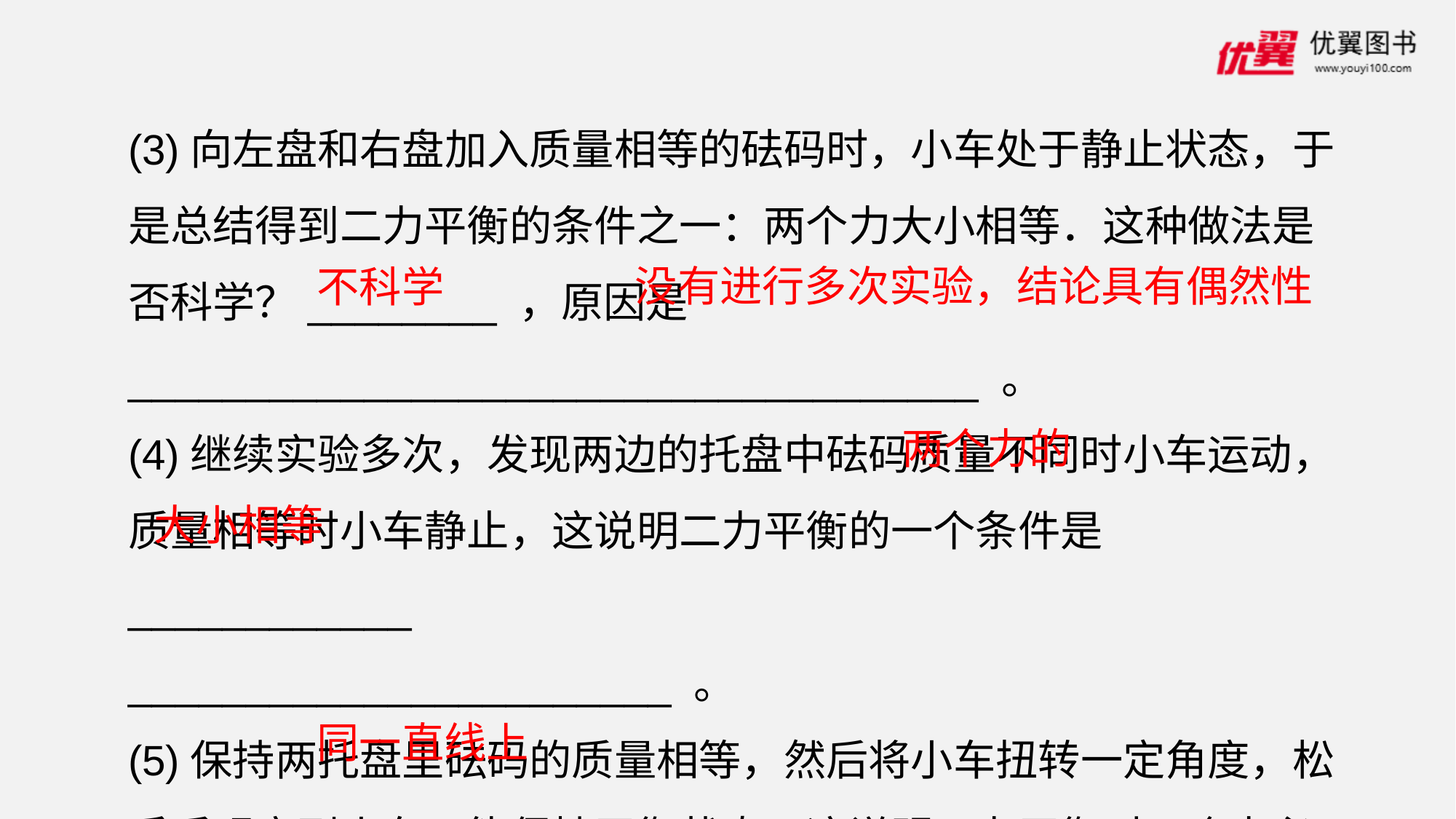

(3)向左盘和右盘加入质量相等的砝码时，小车处于静止状态，于是总结得到二力平衡的条件之一：两个力大小相等．这种做法是否科学？________ ，原因是____________________________________ 。
(4)继续实验多次，发现两边的托盘中砝码质量不同时小车运动，质量相等时小车静止，这说明二力平衡的一个条件是____________
_______________________ 。
(5)保持两托盘里砝码的质量相等，然后将小车扭转一定角度，松手后观察到小车不能保持平衡状态，这说明二力平衡时两个力必须作用在______________。
没有进行多次实验，结论具有偶然性
不科学
                                                                              两个力的
大小相等
同一直线上